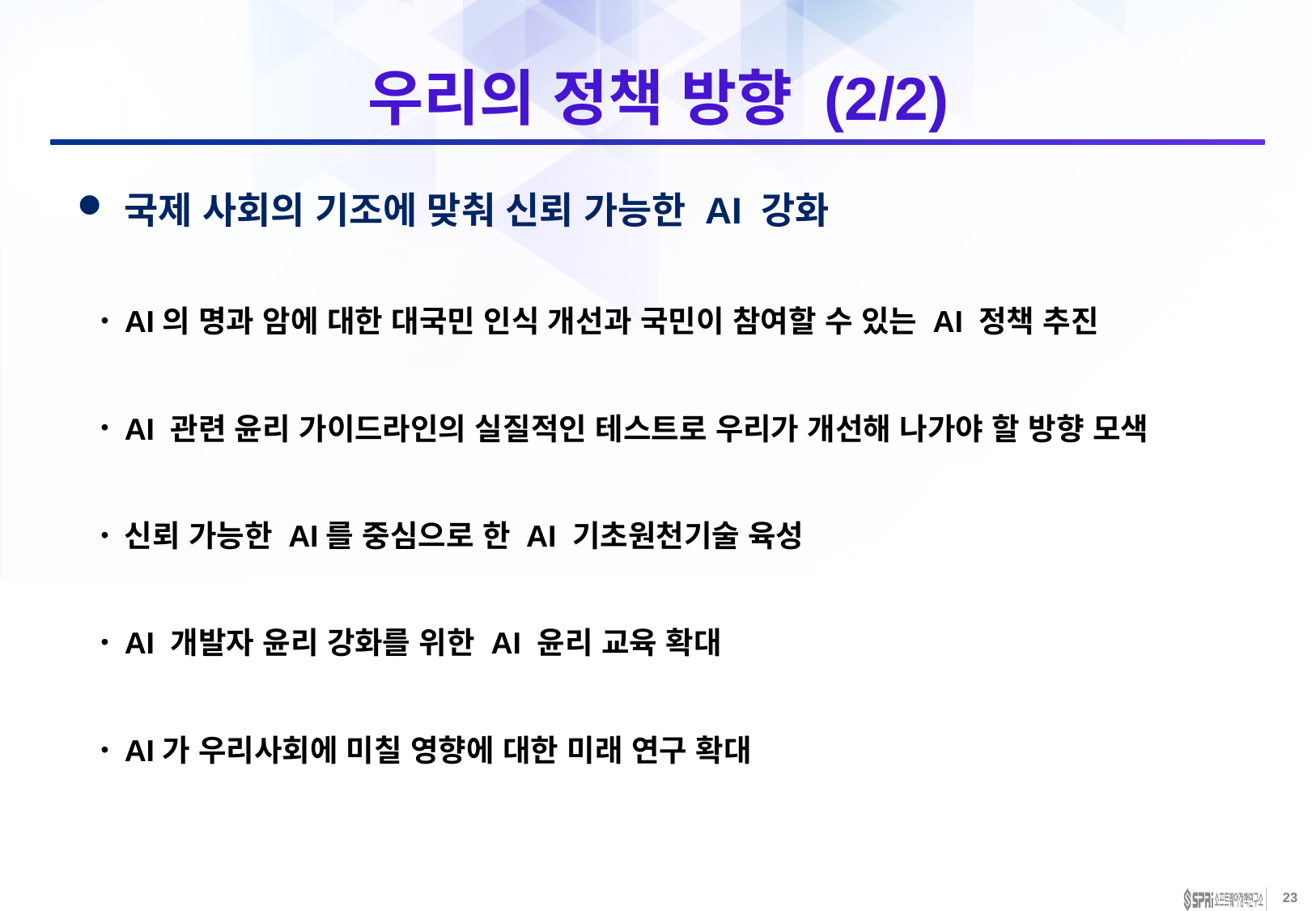

# 우리의 정책 방향 (2/2)
국제 사회의 기조에 맞춰 신뢰 가능한 AI 강화

AI의 명과 암에 대한 대국민 인식 개선과 국민이 참여할 수 있는 AI 정책 추진

AI 관련 윤리 가이드라인의 실질적인 테스트로 우리가 개선해 나가야 할 방향 모색

신뢰 가능한 AI를 중심으로 한 AI 기초원천기술 육성

AI 개발자 윤리 강화를 위한 AI 윤리 교육 확대

AI가 우리사회에 미칠 영향에 대한 미래 연구 확대